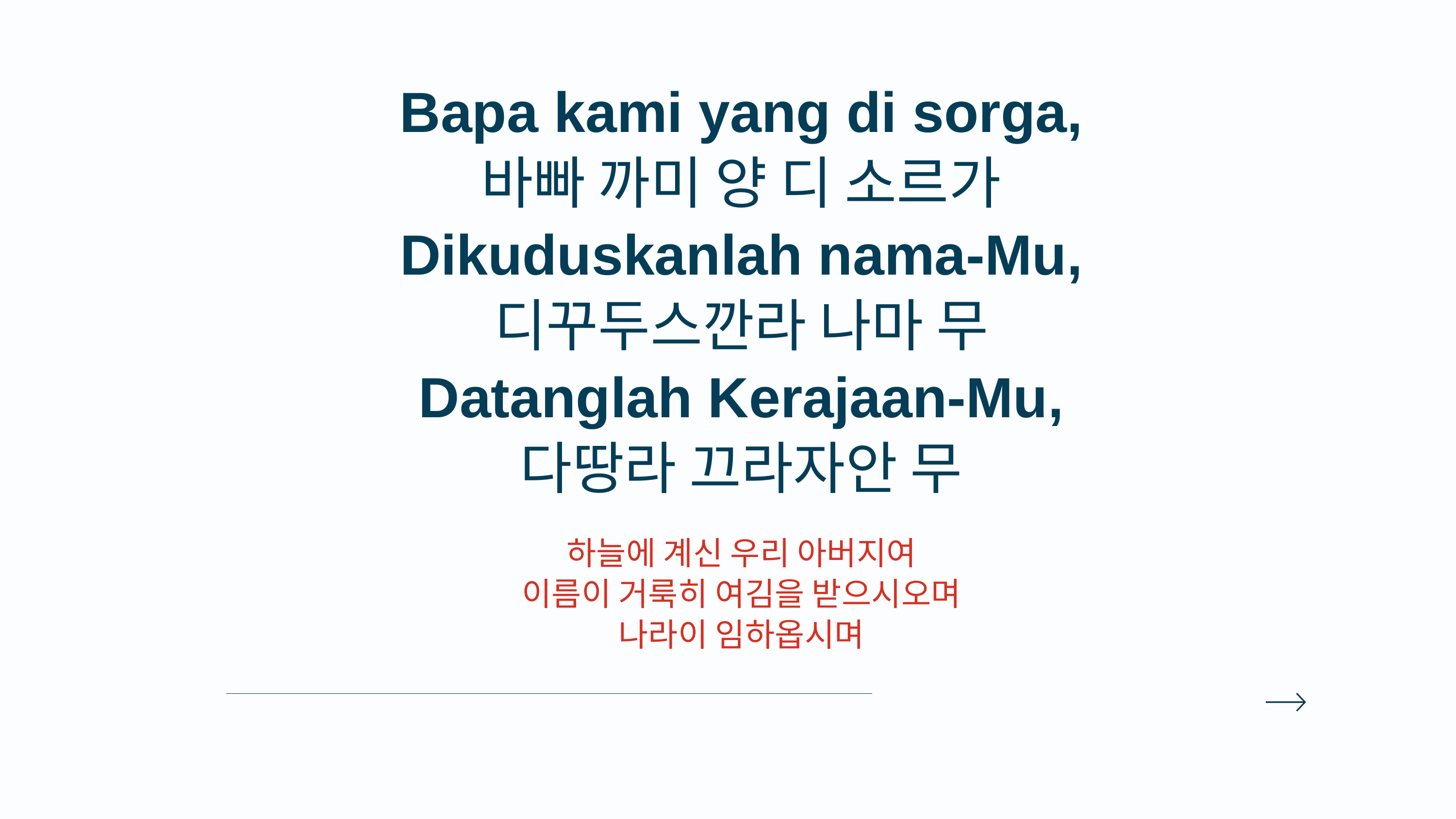

Bapa kami yang di sorga,
바빠 까미 양 디 소르가
Dikuduskanlah nama-Mu,
디꾸두스깐라 나마 무
Datanglah Kerajaan-Mu,
다땅라 끄라자안 무

하늘에 계신 우리 아버지여
이름이 거룩히 여김을 받으시오며
나라이 임하옵시며